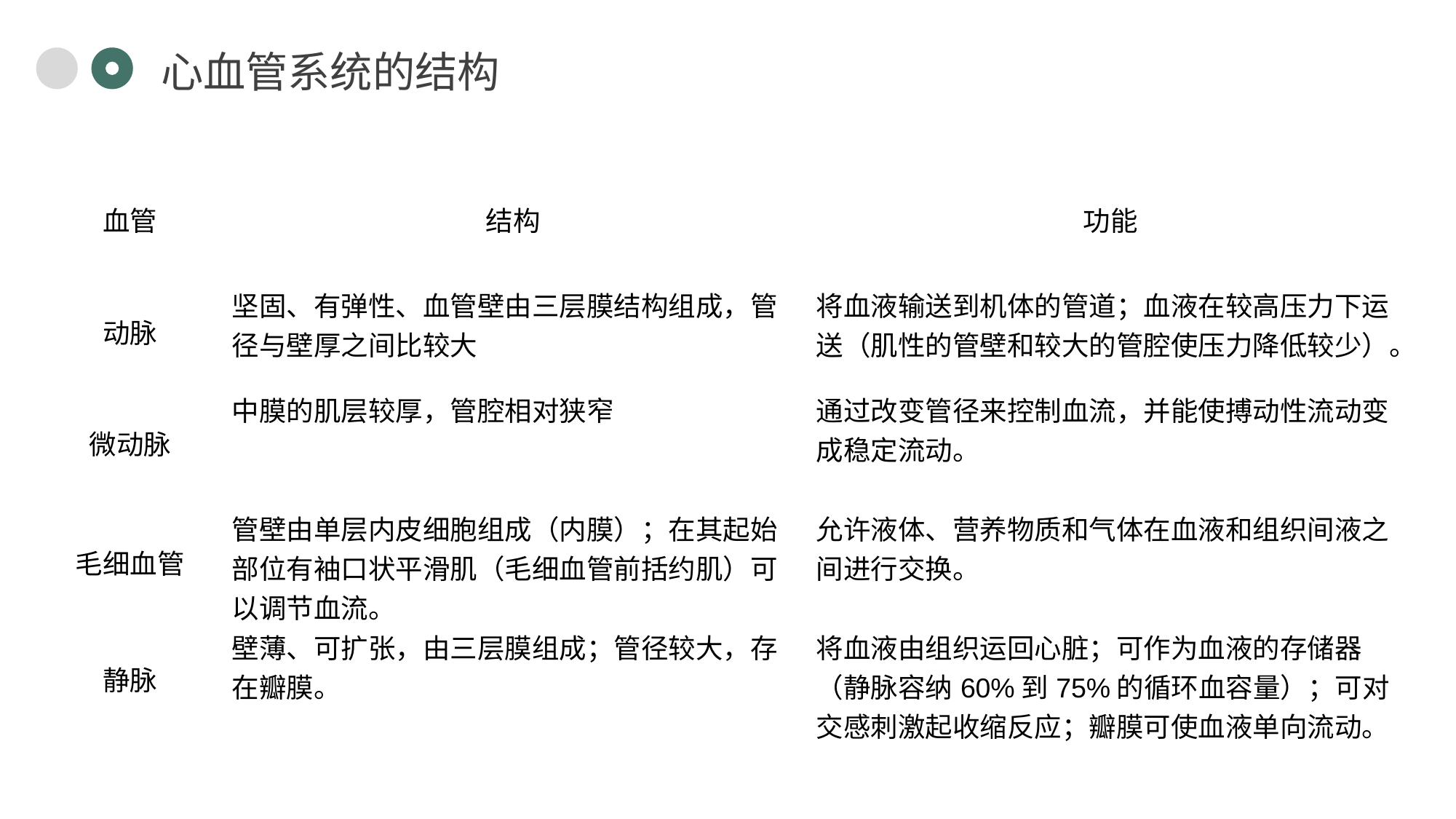

心血管系统的结构

| 血管 | 结构 | 功能 |
| --- | --- | --- |
| 动脉 | 坚固、有弹性、血管壁由三层膜结构组成，管径与壁厚之间比较大 | 将血液输送到机体的管道；血液在较高压力下运送（肌性的管壁和较大的管腔使压力降低较少）。 |
| 微动脉 | 中膜的肌层较厚，管腔相对狭窄 | 通过改变管径来控制血流，并能使搏动性流动变成稳定流动。 |
| 毛细血管 | 管壁由单层内皮细胞组成（内膜）；在其起始部位有袖口状平滑肌（毛细血管前括约肌）可以调节血流。 | 允许液体、营养物质和气体在血液和组织间液之间进行交换。 |
| 静脉 | 壁薄、可扩张，由三层膜组成；管径较大，存在瓣膜。 | 将血液由组织运回心脏；可作为血液的存储器（静脉容纳60%到75%的循环血容量）；可对交感刺激起收缩反应；瓣膜可使血液单向流动。 |